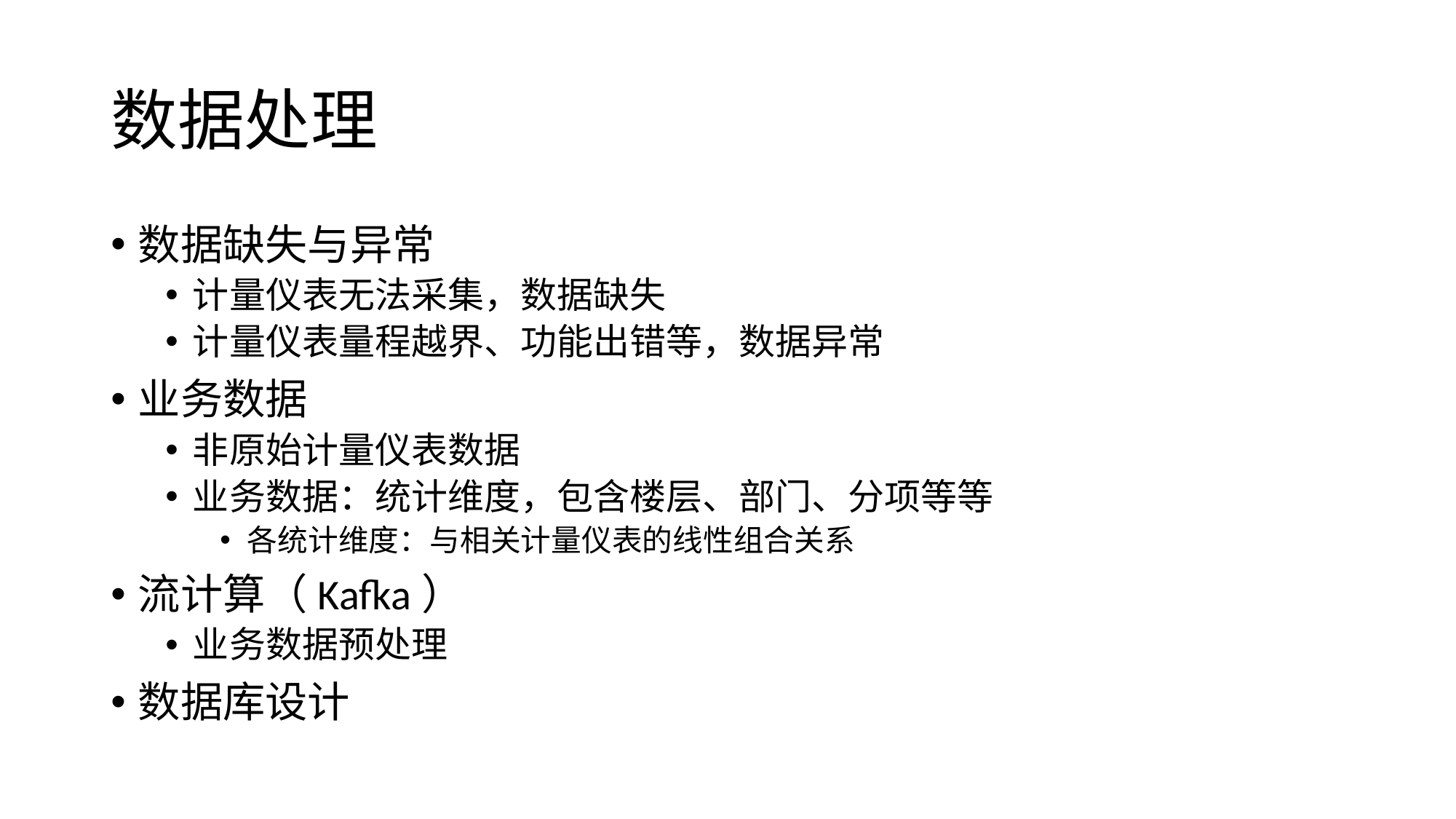

# 数据处理
数据缺失与异常
计量仪表无法采集，数据缺失
计量仪表量程越界、功能出错等，数据异常
业务数据
非原始计量仪表数据
业务数据：统计维度，包含楼层、部门、分项等等
各统计维度：与相关计量仪表的线性组合关系
流计算（Kafka）
业务数据预处理
数据库设计